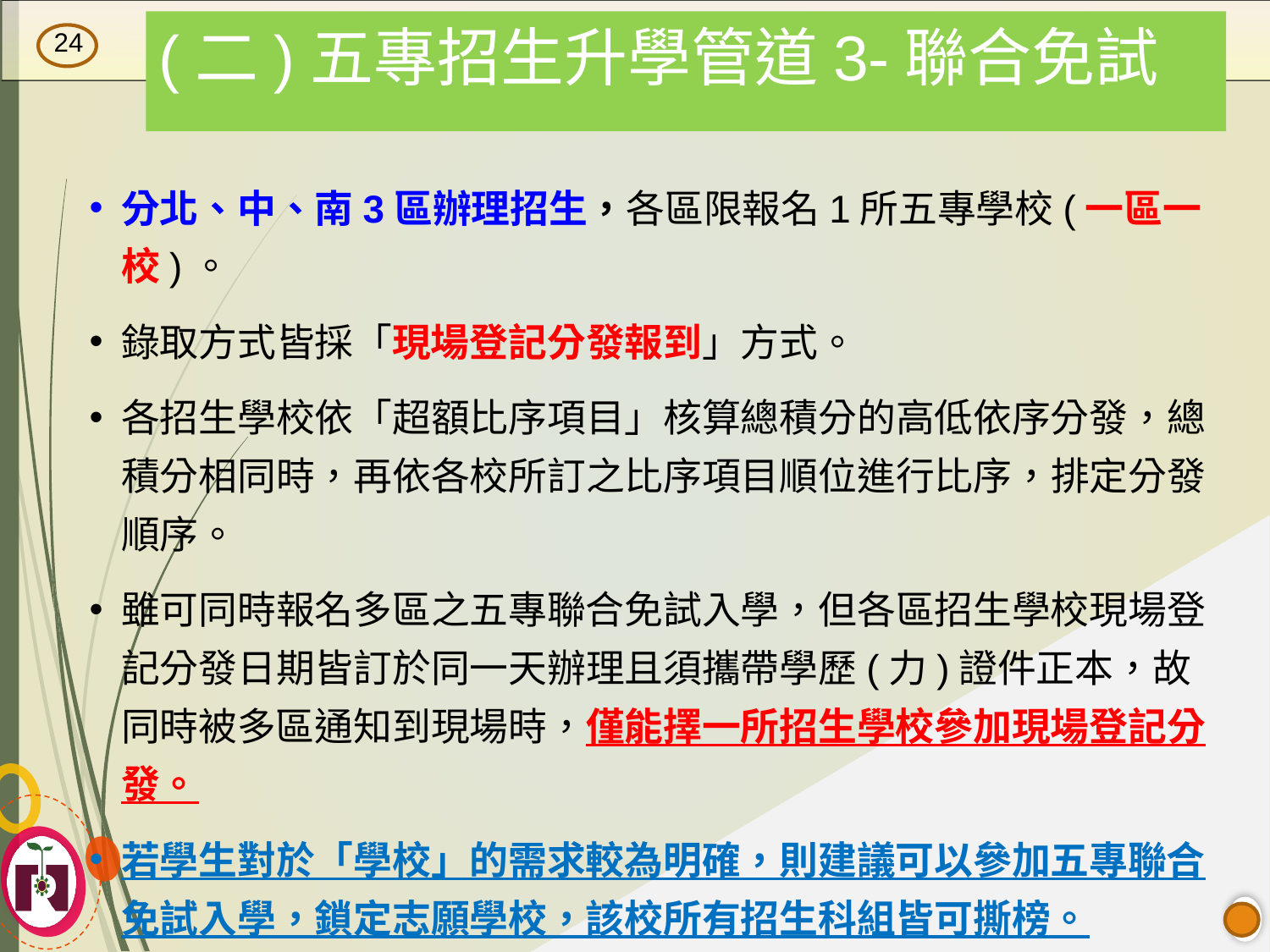

(二)五專招生升學管道3-聯合免試
24

分北、中、南3區辦理招生，各區限報名1所五專學校(一區一校)。
錄取方式皆採「現場登記分發報到」方式。
各招生學校依「超額比序項目」核算總積分的高低依序分發，總積分相同時，再依各校所訂之比序項目順位進行比序，排定分發順序。
雖可同時報名多區之五專聯合免試入學，但各區招生學校現場登記分發日期皆訂於同一天辦理且須攜帶學歷(力)證件正本，故同時被多區通知到現場時，僅能擇一所招生學校參加現場登記分發。
若學生對於「學校」的需求較為明確，則建議可以參加五專聯合免試入學，鎖定志願學校，該校所有招生科組皆可撕榜。